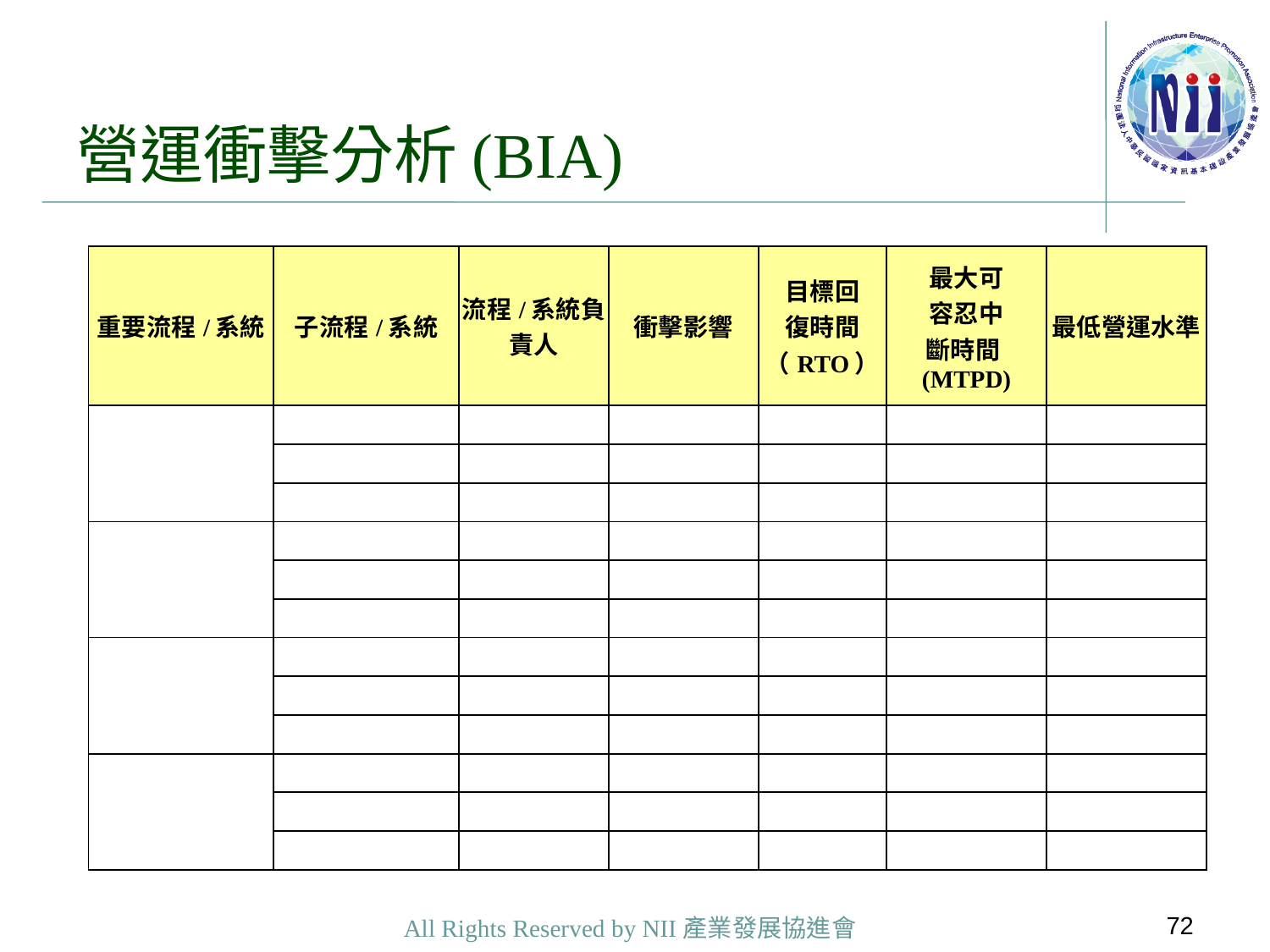

# 營運衝擊分析(BIA)
| 重要流程/系統 | 子流程/系統 | 流程/系統負責人 | 衝擊影響 | 目標回 復時間 （RTO） | 最大可 容忍中 斷時間(MTPD) | 最低營運水準 |
| --- | --- | --- | --- | --- | --- | --- |
|  |  |  |  |  |  |  |
|  |  |  |  |  |  |  |
|  |  |  |  |  |  |  |
|  |  |  |  |  |  |  |
|  |  |  |  |  |  |  |
|  |  |  |  |  |  |  |
|  |  |  |  |  |  |  |
|  |  |  |  |  |  |  |
|  |  |  |  |  |  |  |
|  |  |  |  |  |  |  |
|  |  |  |  |  |  |  |
|  |  |  |  |  |  |  |
72
All Rights Reserved by NII產業發展協進會